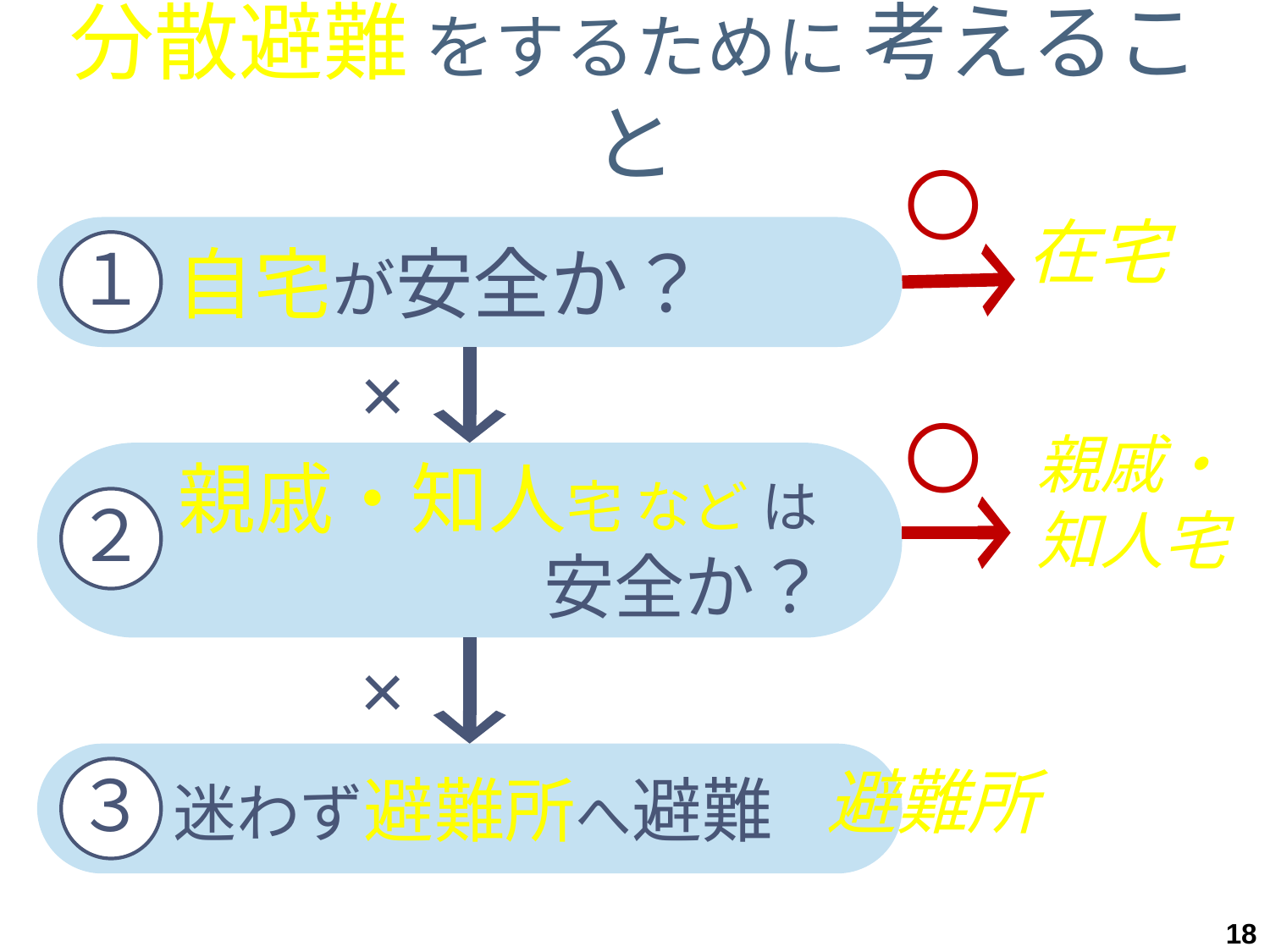

分散避難 をするために 考えること
〇
在宅
避難

１
自宅が安全か？
×
〇
親戚・
知人宅
避難

親戚・知人宅 など は
安全か？
２
×

３
迷わず避難所へ避難
避難所避難
18